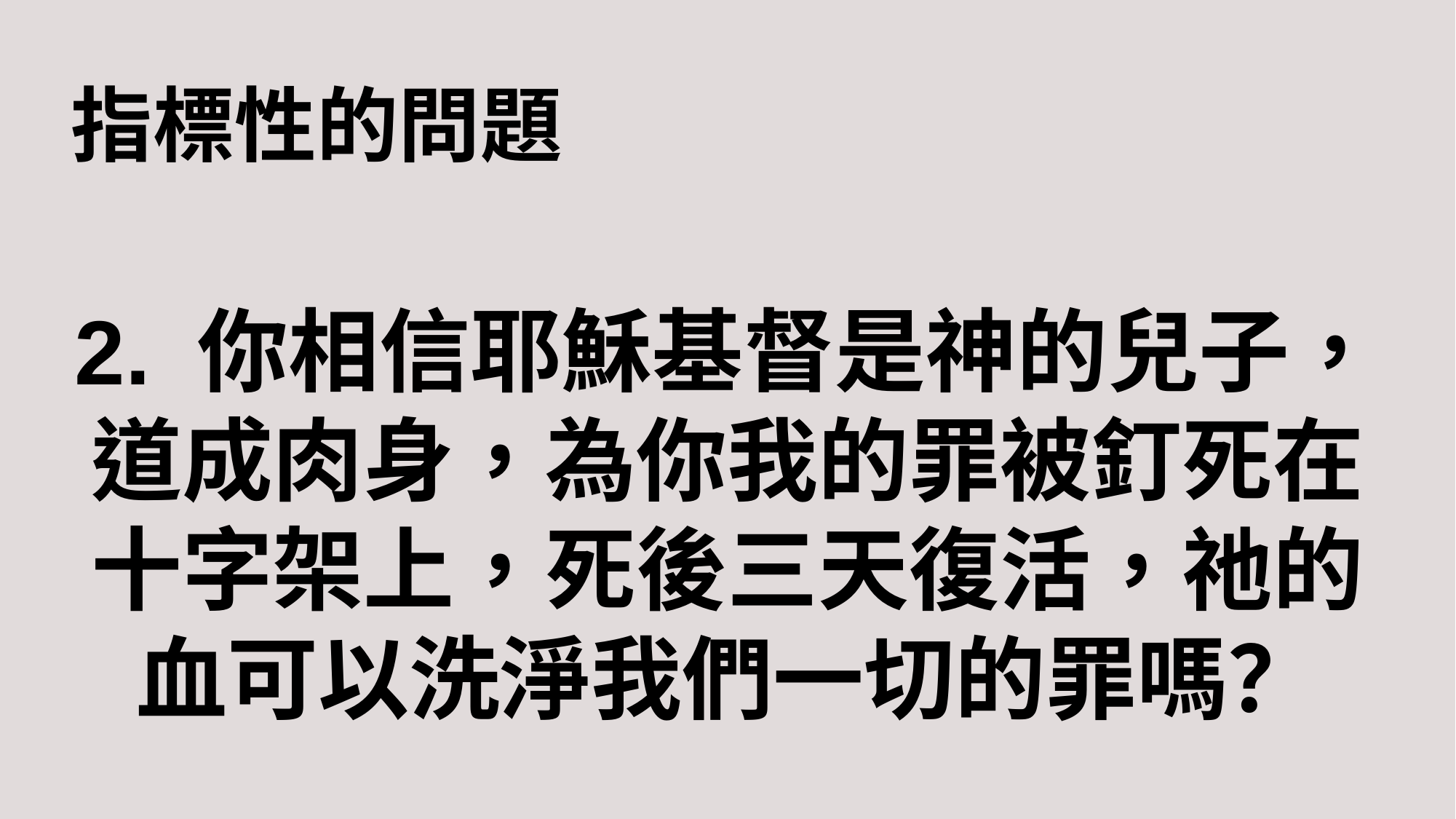

# 指標性的問題
2. 你相信耶穌基督是神的兒子，道成肉身，為你我的罪被釘死在十字架上，死後三天復活，祂的血可以洗淨我們一切的罪嗎？